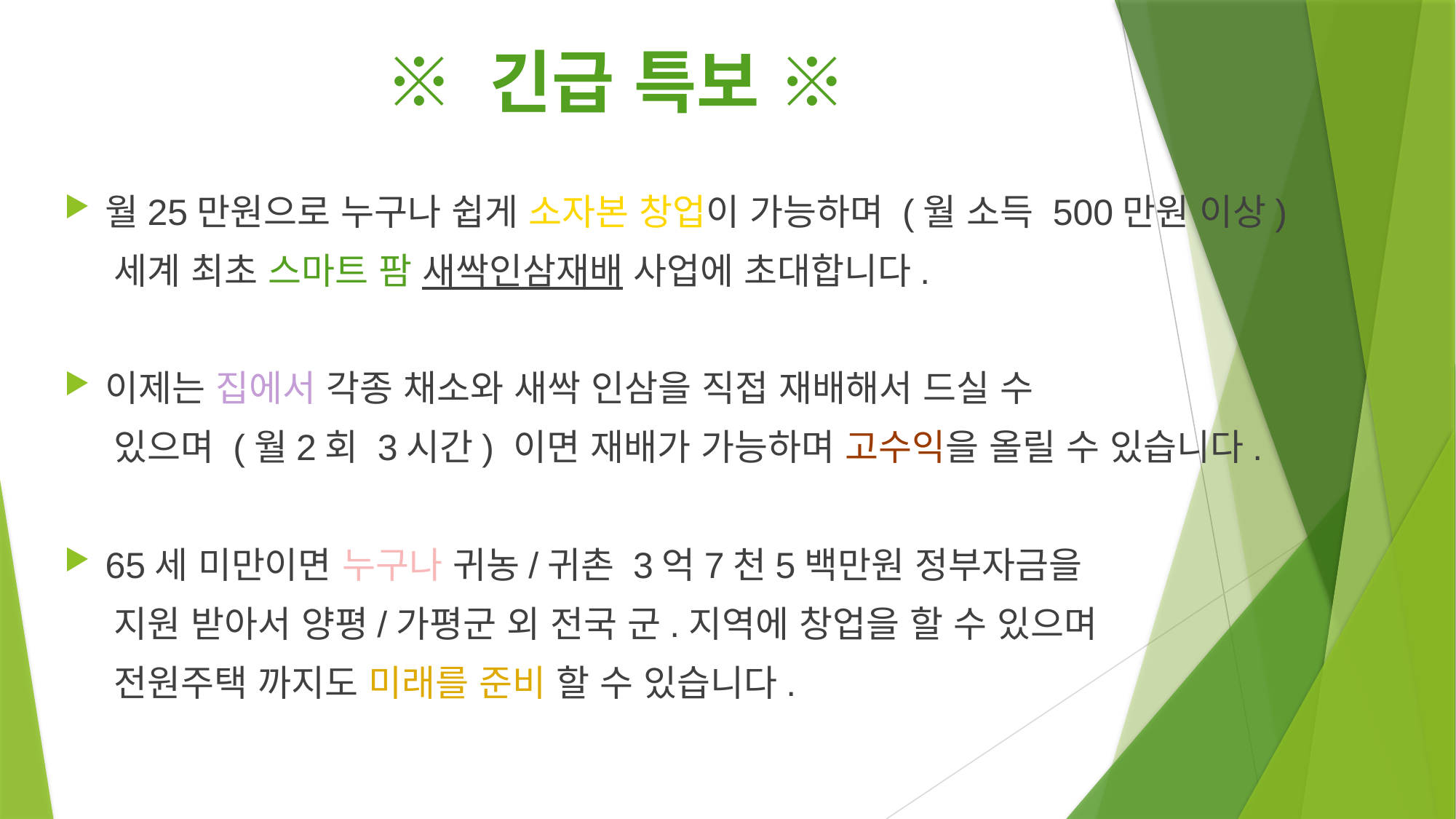

※ 긴급 특보 ※

월25만원으로 누구나 쉽게 소자본 창업이 가능하며 (월 소득 500만원 이상)
    세계 최초 스마트 팜 새싹인삼재배 사업에 초대합니다.

이제는 집에서 각종 채소와 새싹 인삼을 직접 재배해서 드실 수
    있으며 (월2회 3시간) 이면 재배가 가능하며 고수익을 올릴 수 있습니다.

65세 미만이면 누구나 귀농/귀촌 3억7천5백만원 정부자금을
    지원 받아서 양평/가평군 외 전국 군.지역에 창업을 할 수 있으며
    전원주택 까지도 미래를 준비 할 수 있습니다.